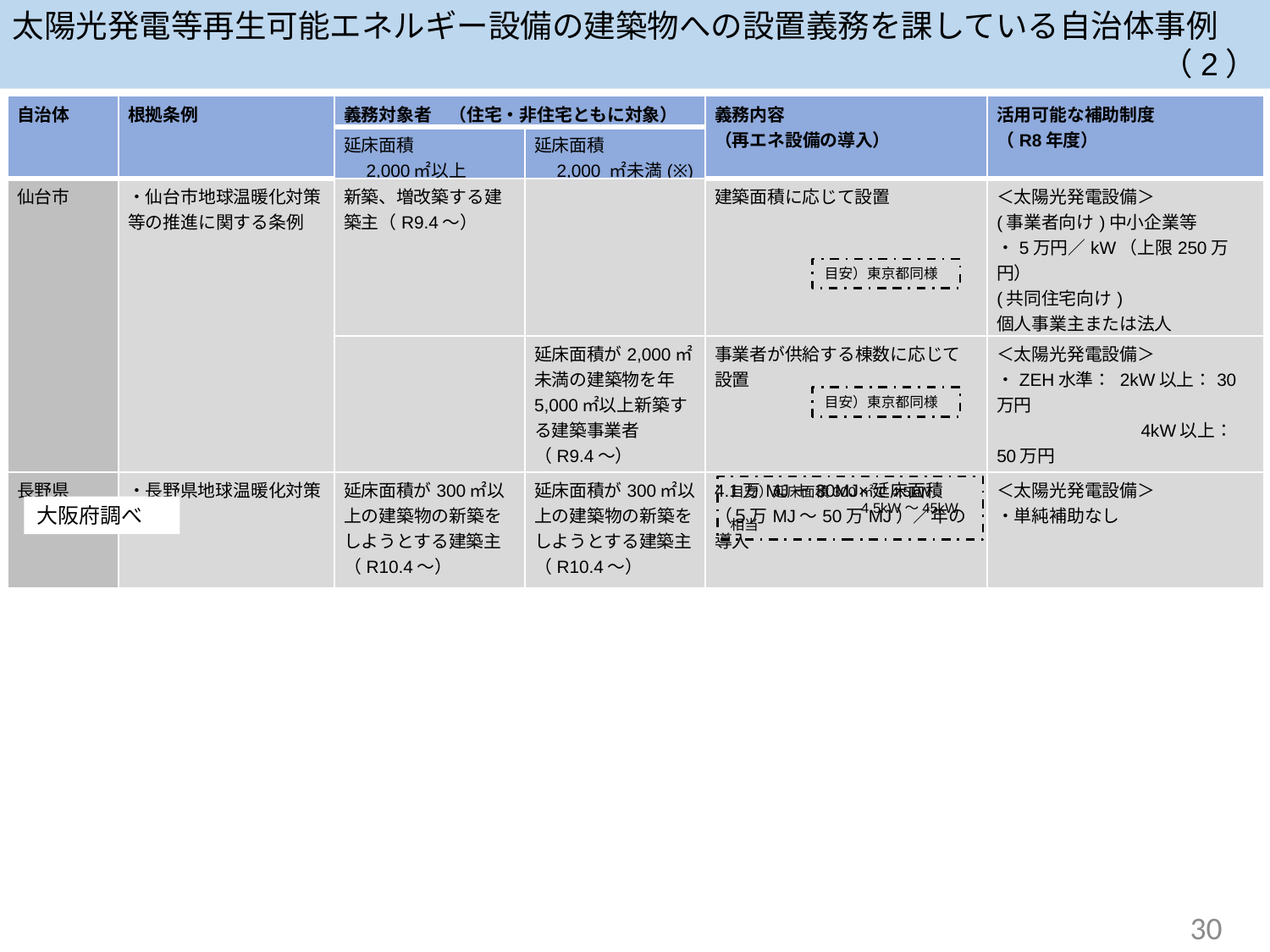

太陽光発電等再生可能エネルギー設備の建築物への設置義務を課している自治体事例
（2）
30
| 自治体 | 根拠条例 | 義務対象者　（住宅・非住宅ともに対象） |  | 義務内容 （再エネ設備の導入） | 活用可能な補助制度 （R8年度） |
| --- | --- | --- | --- | --- | --- |
|  |  | 延床面積 　2,000㎡以上 | 延床面積 　2,000 ㎡未満(※) |  |  |
| 仙台市 | ・仙台市地球温暖化対策等の推進に関する条例 | 新築、増改築する建築主（R9.4～） |  | 建築面積に応じて設置 | ＜太陽光発電設備＞ (事業者向け)中小企業等 ・5万円／kW（上限250万円） (共同住宅向け) 個人事業主または法人 ・5万円／kW（上限50万円） |
|  |  |  | 延床面積が2,000㎡未満の建築物を年5,000㎡以上新築する建築事業者 （R9.4～） | 事業者が供給する棟数に応じて設置 | ＜太陽光発電設備＞ ・ZEH水準： 2kW以上：30万円 　　　　　　　 4kW以上：50万円 |
| 長野県 | ・長野県地球温暖化対策条例 | 延床面積が300㎡以上の建築物の新築をしようとする建築主（R10.4～） | 延床面積が300㎡以上の建築物の新築をしようとする建築主（R10.4～） | 4.1万MJ＋30MJ×延床面積（５万MJ～50万MJ）／年の導入 | ＜太陽光発電設備＞ ・単純補助なし |
目安）東京都同様
目安）東京都同様
目安）延床面積300㎡で4.5kW、
　　　　　　　　　4.5kW～45kW相当
大阪府調べ
30